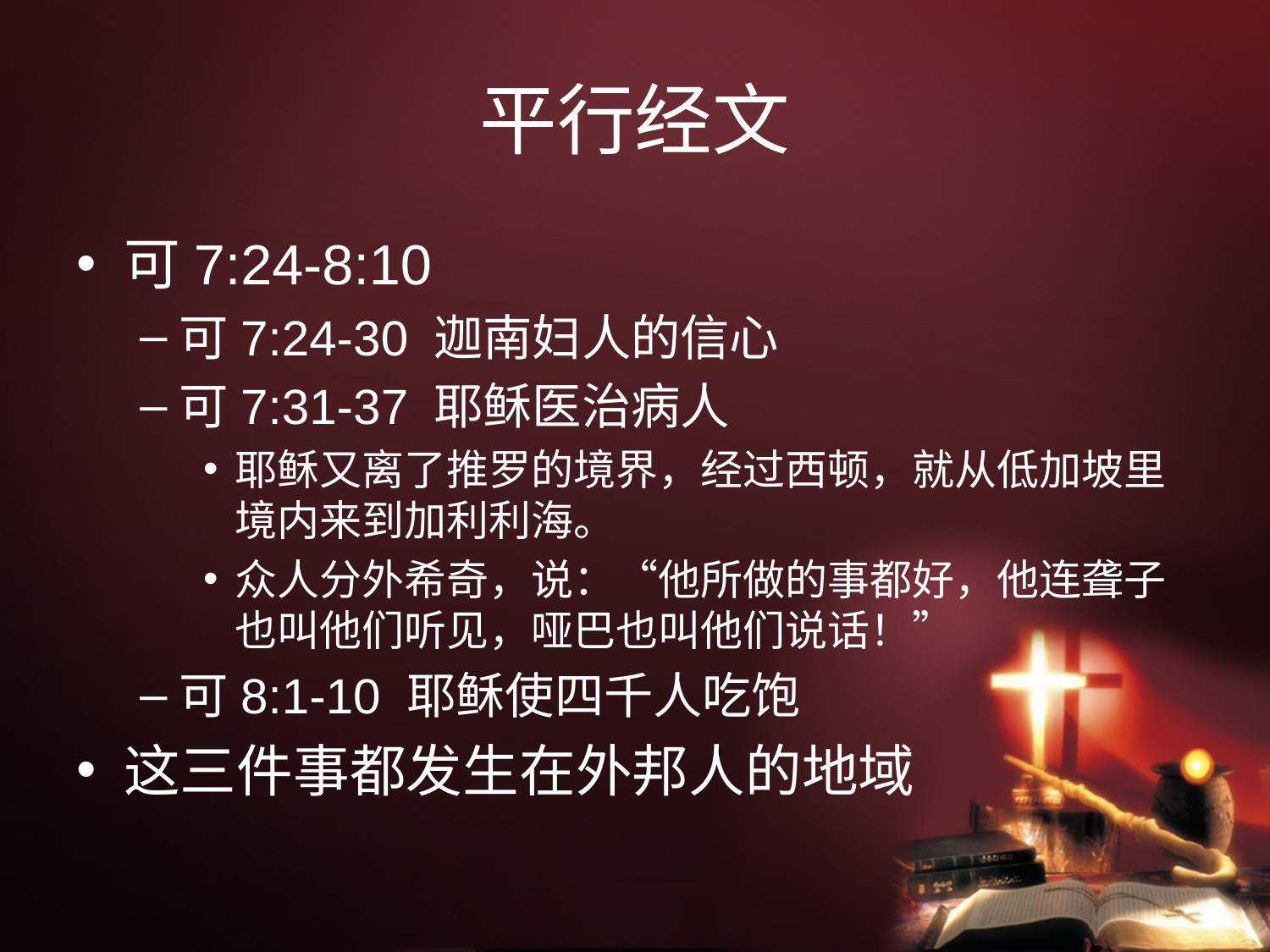

# 平行经文
可7:24-8:10
可7:24-30 迦南妇人的信心
可7:31-37 耶稣医治病人
耶稣又离了推罗的境界，经过西顿，就从低加坡里境内来到加利利海。
众人分外希奇，说：“他所做的事都好，他连聋子也叫他们听见，哑巴也叫他们说话！”
可8:1-10 耶稣使四千人吃饱
这三件事都发生在外邦人的地域